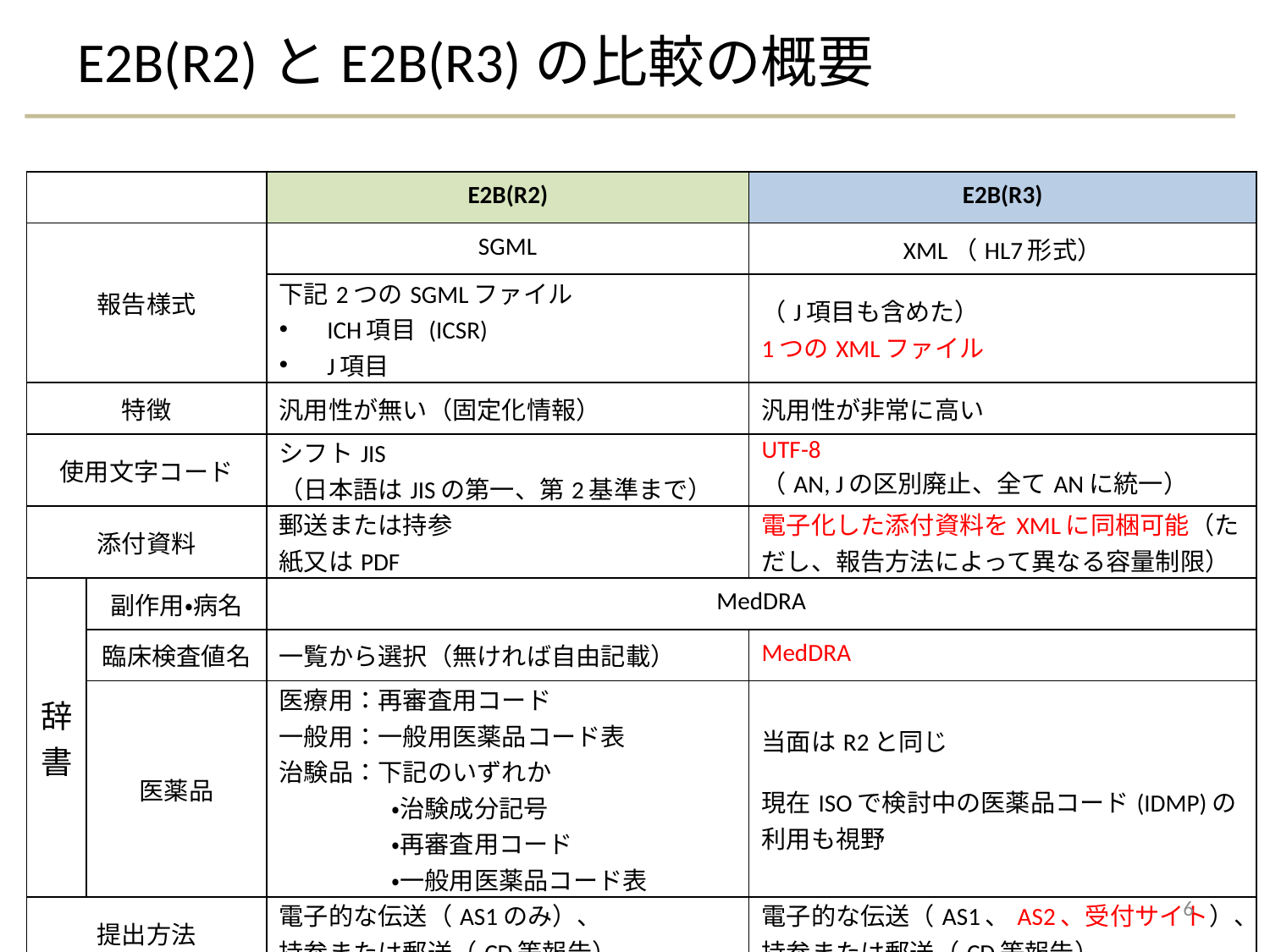

# E2B(R2)とE2B(R3)の比較の概要

|  |  | E2B(R2) | E2B(R3) |
| --- | --- | --- | --- |
| 報告様式 |  | SGML | XML（HL7形式） |
|  |  | 下記2つのSGMLファイル ICH項目 (ICSR) J項目 | （J項目も含めた） 1つのXMLファイル |
| 特徴 |  | 汎用性が無い（固定化情報） | 汎用性が非常に高い |
| 使用文字コード |  | シフトJIS （日本語はJISの第一、第2基準まで） | UTF-8 （AN, Jの区別廃止、全てANに統一） |
| 添付資料 |  | 郵送または持参 紙又はPDF | 電子化した添付資料をXMLに同梱可能（ただし、報告方法によって異なる容量制限） |
| 辞書 | 副作用・病名 | MedDRA |  |
|  | 臨床検査値名 | 一覧から選択（無ければ自由記載） | MedDRA |
|  | 医薬品 | 医療用：再審査用コード 一般用：一般用医薬品コード表 治験品：下記のいずれか ・治験成分記号 ・再審査用コード ・一般用医薬品コード表 | 当面はR2と同じ 現在ISOで検討中の医薬品コード(IDMP)の利用も視野 |
| 提出方法 |  | 電子的な伝送（AS1のみ）、 持参または郵送（CD等報告） | 電子的な伝送（AS1、AS2、受付サイト）、 持参または郵送（CD等報告） |
6